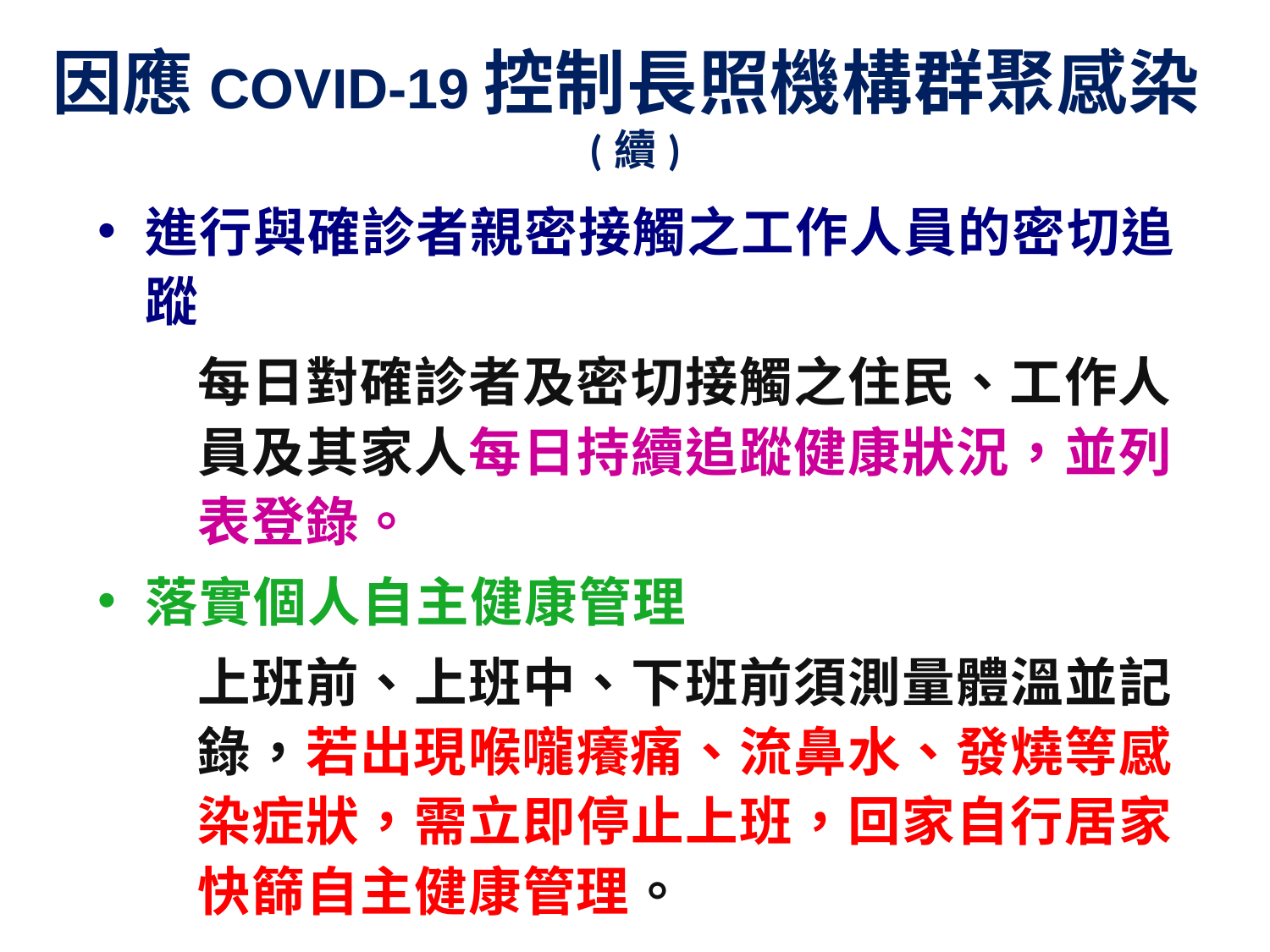

# 因應COVID-19控制長照機構群聚感染(續)
進行與確診者親密接觸之工作人員的密切追蹤
每日對確診者及密切接觸之住民、工作人員及其家人每日持續追蹤健康狀況，並列表登錄。
落實個人自主健康管理
上班前、上班中、下班前須測量體溫並記錄，若出現喉嚨癢痛、流鼻水、發燒等感染症狀，需立即停止上班，回家自行居家快篩自主健康管理。